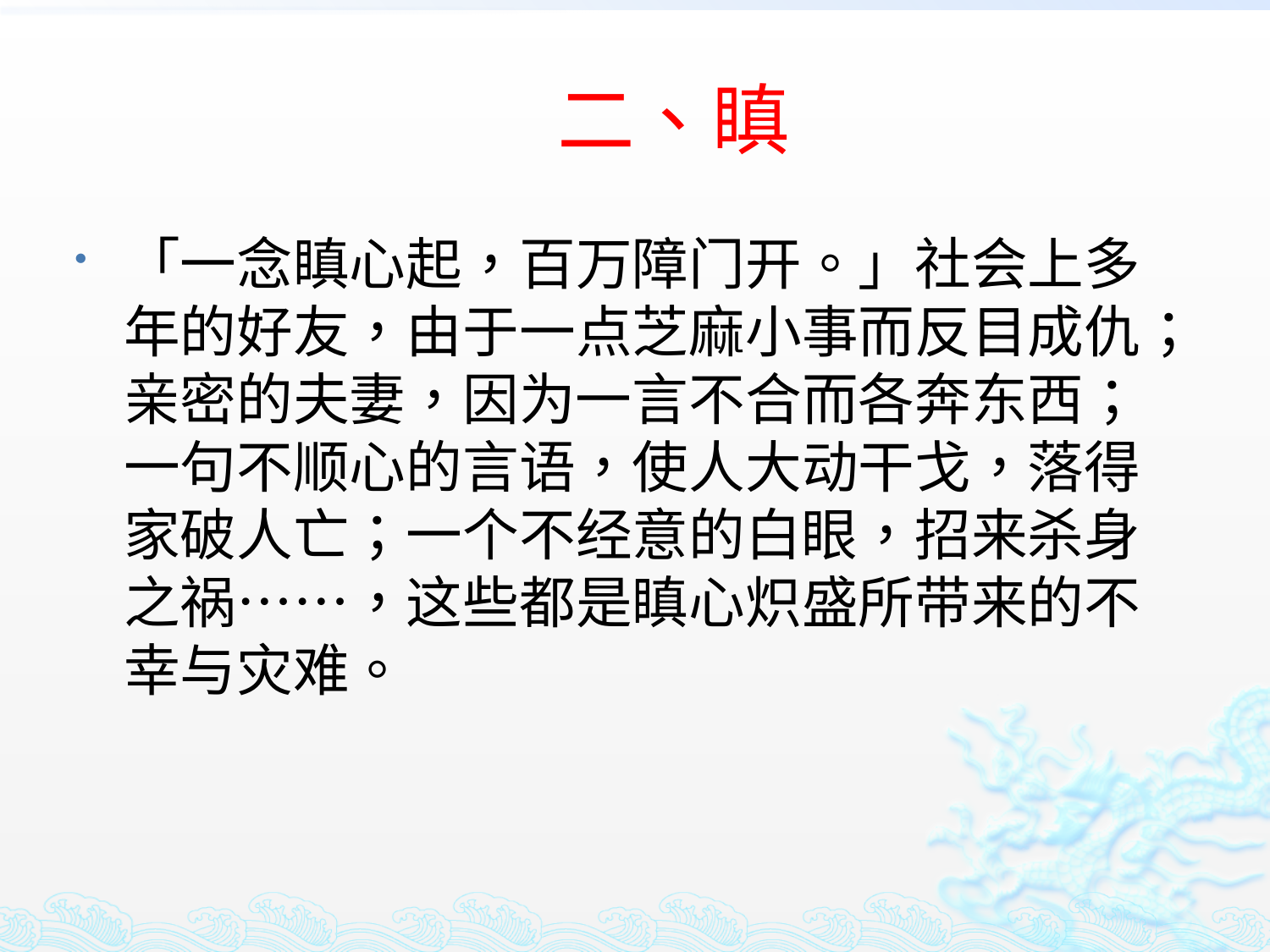

# 二、瞋
「一念瞋心起，百万障门开。」社会上多年的好友，由于一点芝麻小事而反目成仇；亲密的夫妻，因为一言不合而各奔东西；一句不顺心的言语，使人大动干戈，落得家破人亡；一个不经意的白眼，招来杀身之祸……，这些都是瞋心炽盛所带来的不幸与灾难。